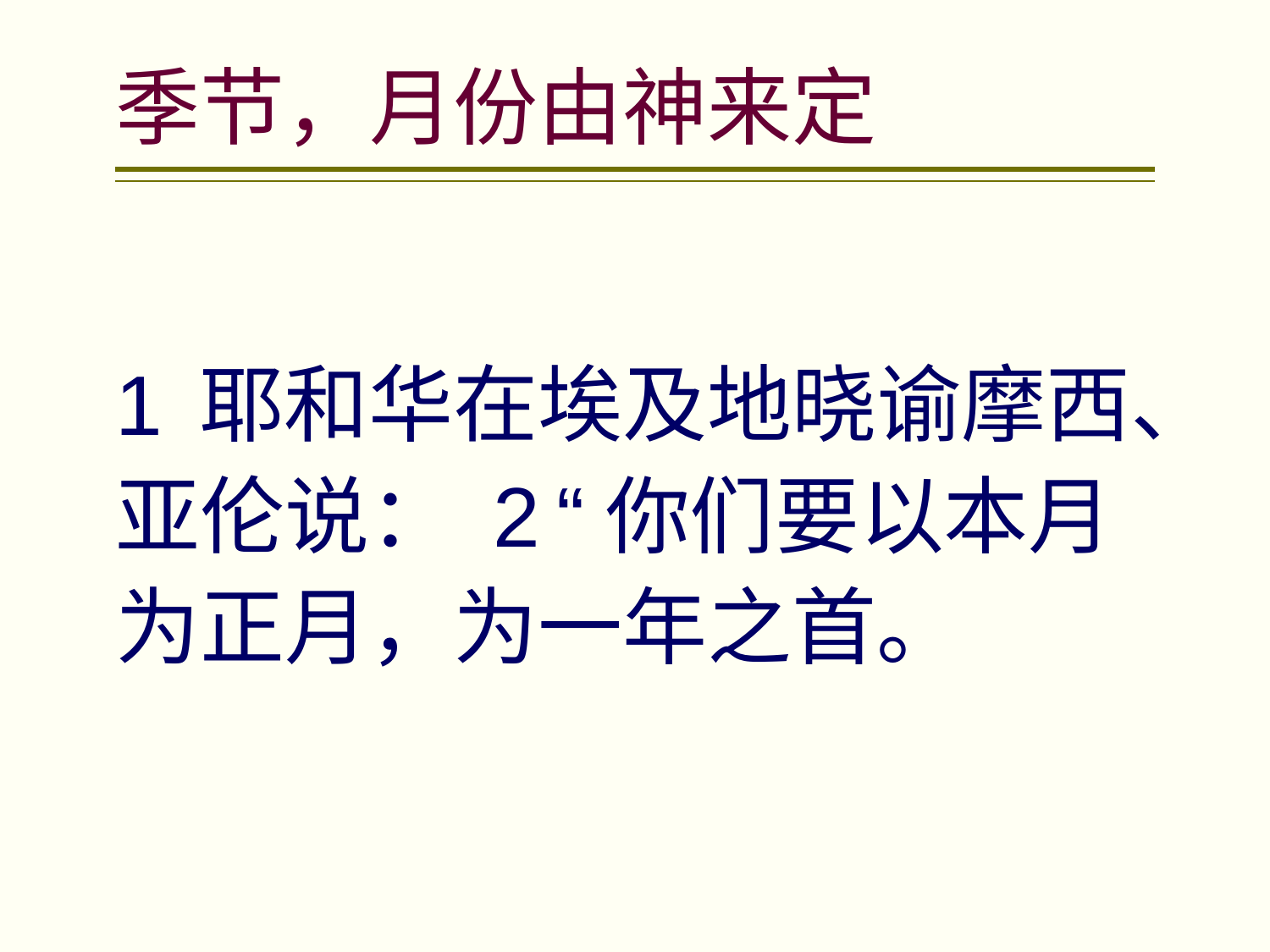

# 季节，月份由神来定
1 耶和华在埃及地晓谕摩西、亚伦说： 2 “你们要以本月为正月，为一年之首。